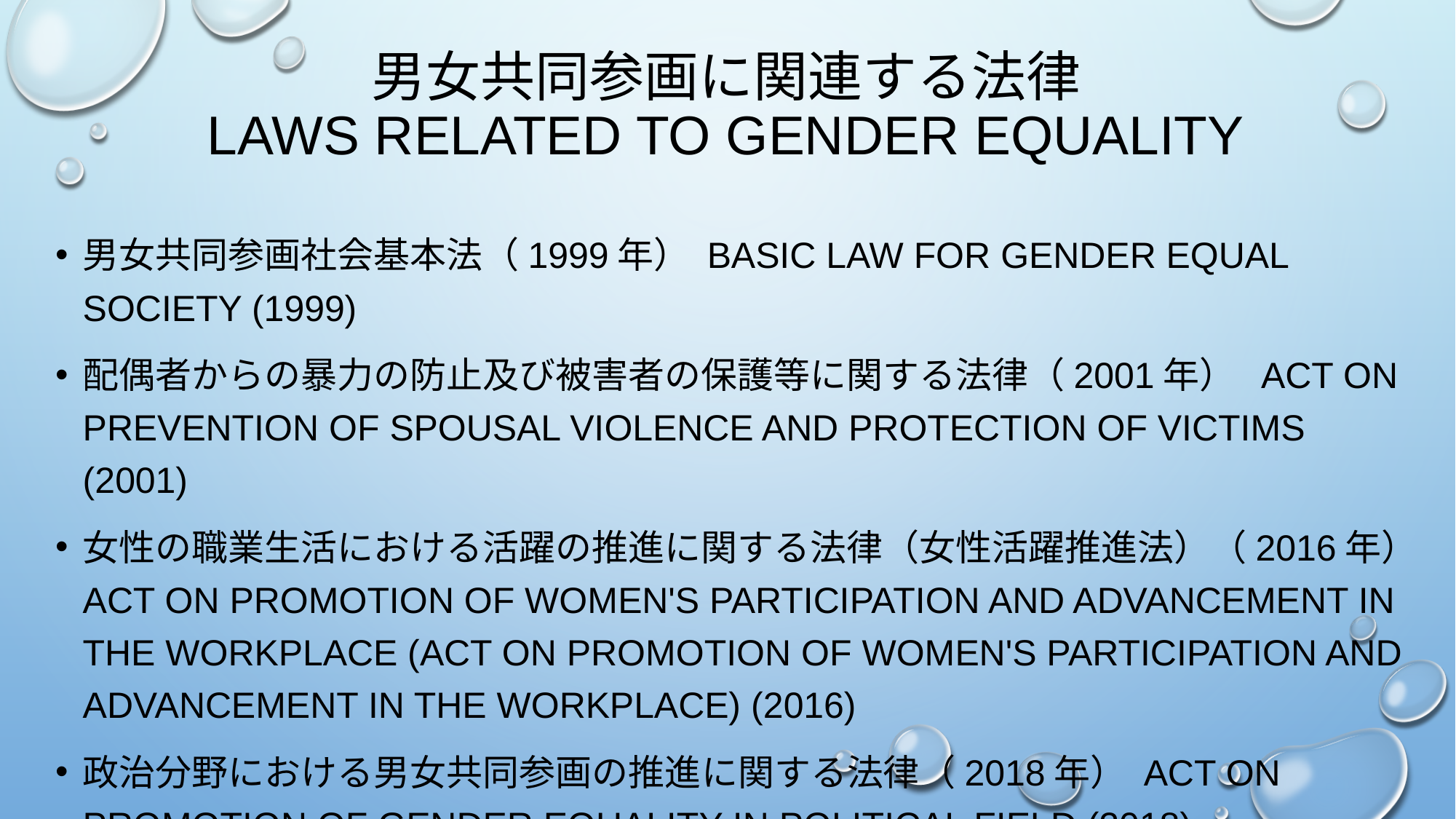

# 男女共同参画に関連する法律 Laws related to gender equality
男女共同参画社会基本法（1999年） Basic Law for Gender Equal Society (1999)
配偶者からの暴力の防止及び被害者の保護等に関する法律（2001年）  Act on Prevention of Spousal Violence and Protection of Victims (2001)
女性の職業生活における活躍の推進に関する法律（女性活躍推進法）（2016年） Act on Promotion of Women's Participation and Advancement in the Workplace (Act on Promotion of Women's Participation and Advancement in the Workplace) (2016)
政治分野における男女共同参画の推進に関する法律（2018年） Act on Promotion of Gender Equality in Political Field (2018)